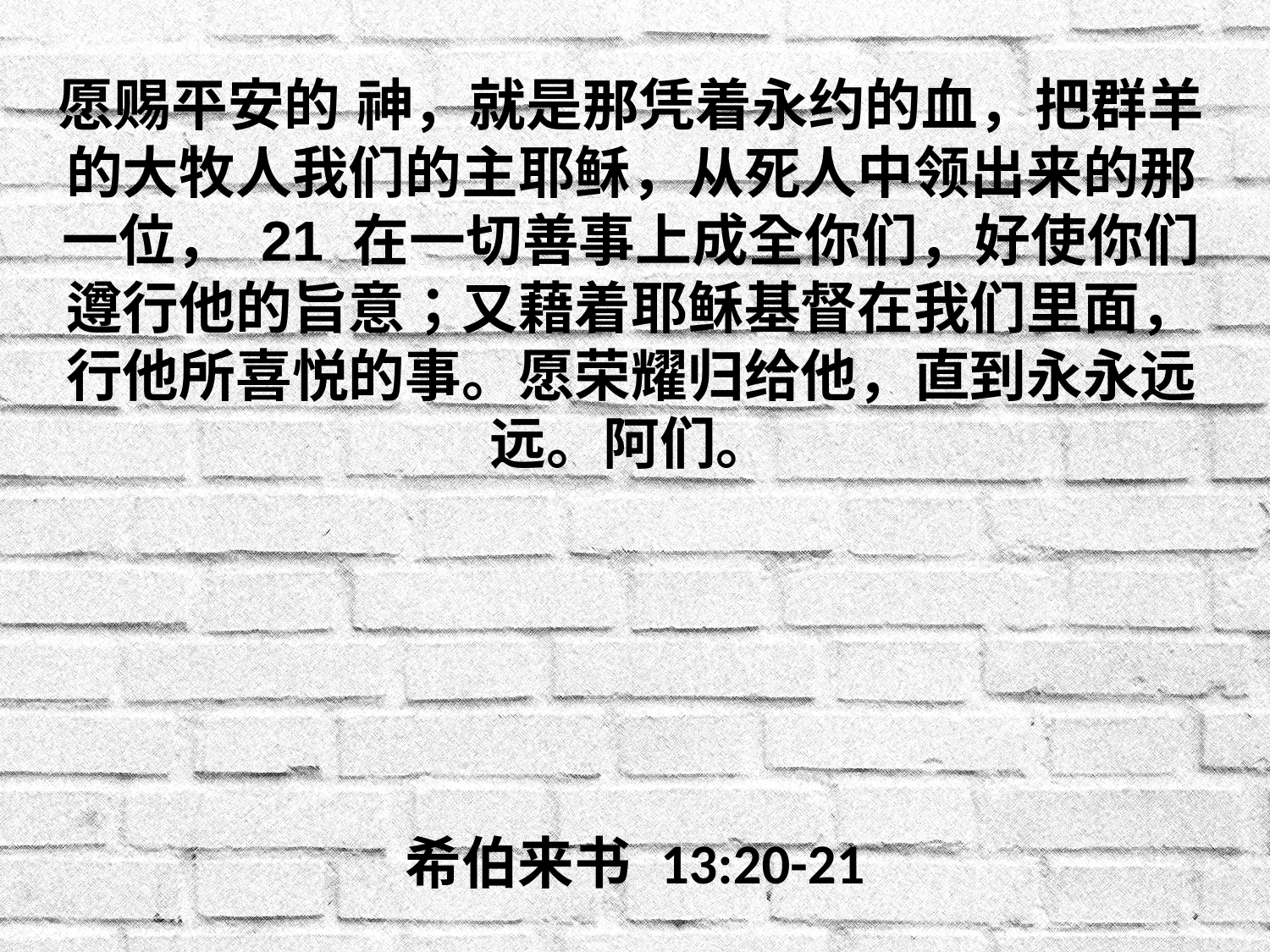

愿赐平安的 神，就是那凭着永约的血，把群羊的大牧人我们的主耶稣，从死人中领出来的那一位， 21 在一切善事上成全你们，好使你们遵行他的旨意；又藉着耶稣基督在我们里面，行他所喜悦的事。愿荣耀归给他，直到永永远远。阿们。
希伯来书 13:20-21